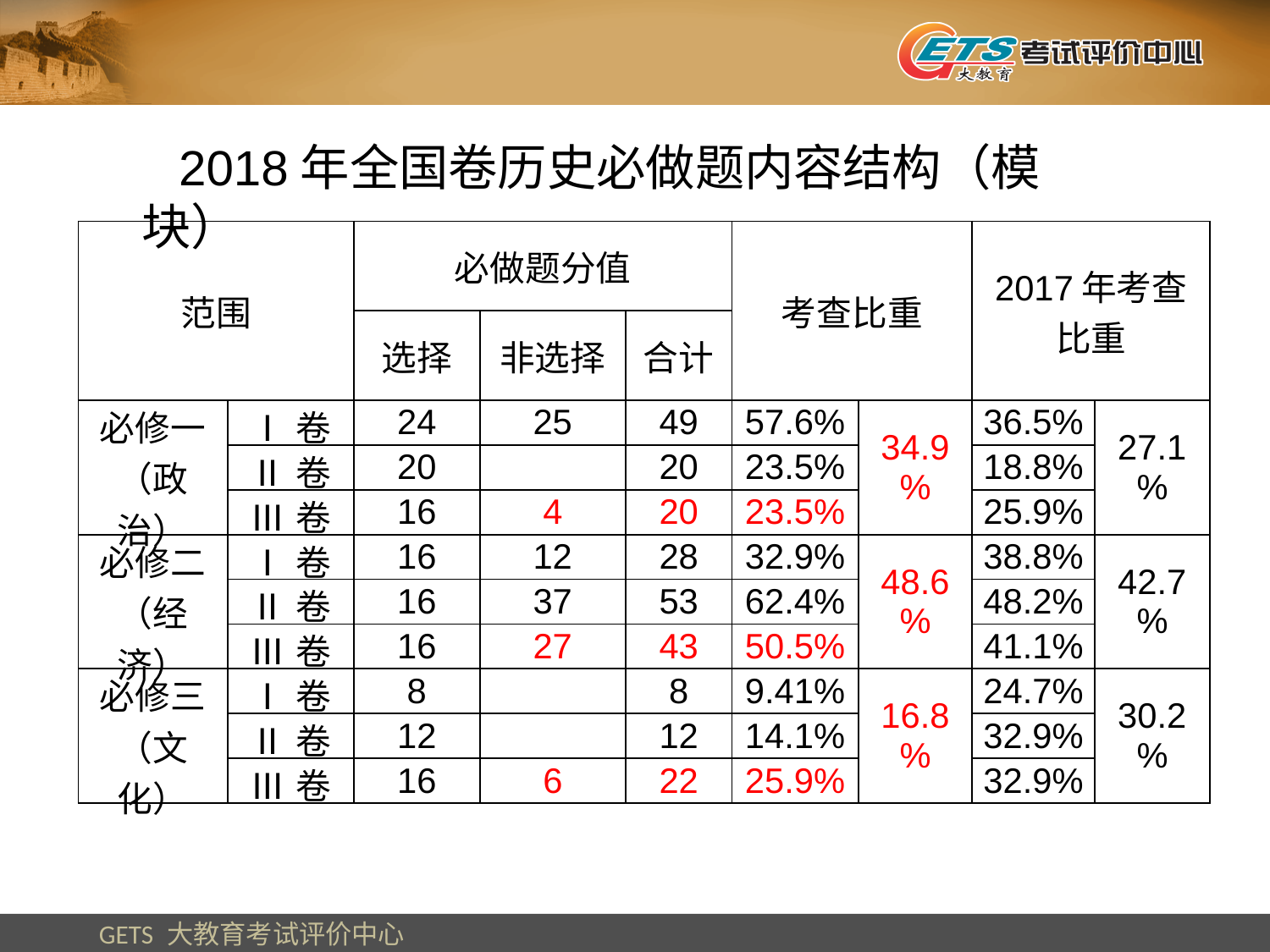

2018年全国卷历史必做题内容结构（模块）
| 范围 |  | 必做题分值 |  |  | 考查比重 |  | 2017年考查比重 |  |
| --- | --- | --- | --- | --- | --- | --- | --- | --- |
|  |  | 选择 | 非选择 | 合计 |  |  |  |  |
| 必修一（政治） | Ⅰ卷 | 24 | 25 | 49 | 57.6% | 34.9% | 36.5% | 27.1% |
|  | Ⅱ卷 | 20 |  | 20 | 23.5% |  | 18.8% |  |
|  | Ⅲ卷 | 16 | 4 | 20 | 23.5% |  | 25.9% |  |
| 必修二（经济） | Ⅰ卷 | 16 | 12 | 28 | 32.9% | 48.6% | 38.8% | 42.7% |
|  | Ⅱ卷 | 16 | 37 | 53 | 62.4% |  | 48.2% |  |
|  | Ⅲ卷 | 16 | 27 | 43 | 50.5% |  | 41.1% |  |
| 必修三（文化） | Ⅰ卷 | 8 |  | 8 | 9.41% | 16.8% | 24.7% | 30.2% |
|  | Ⅱ卷 | 12 |  | 12 | 14.1% |  | 32.9% |  |
|  | Ⅲ卷 | 16 | 6 | 22 | 25.9% |  | 32.9% |  |